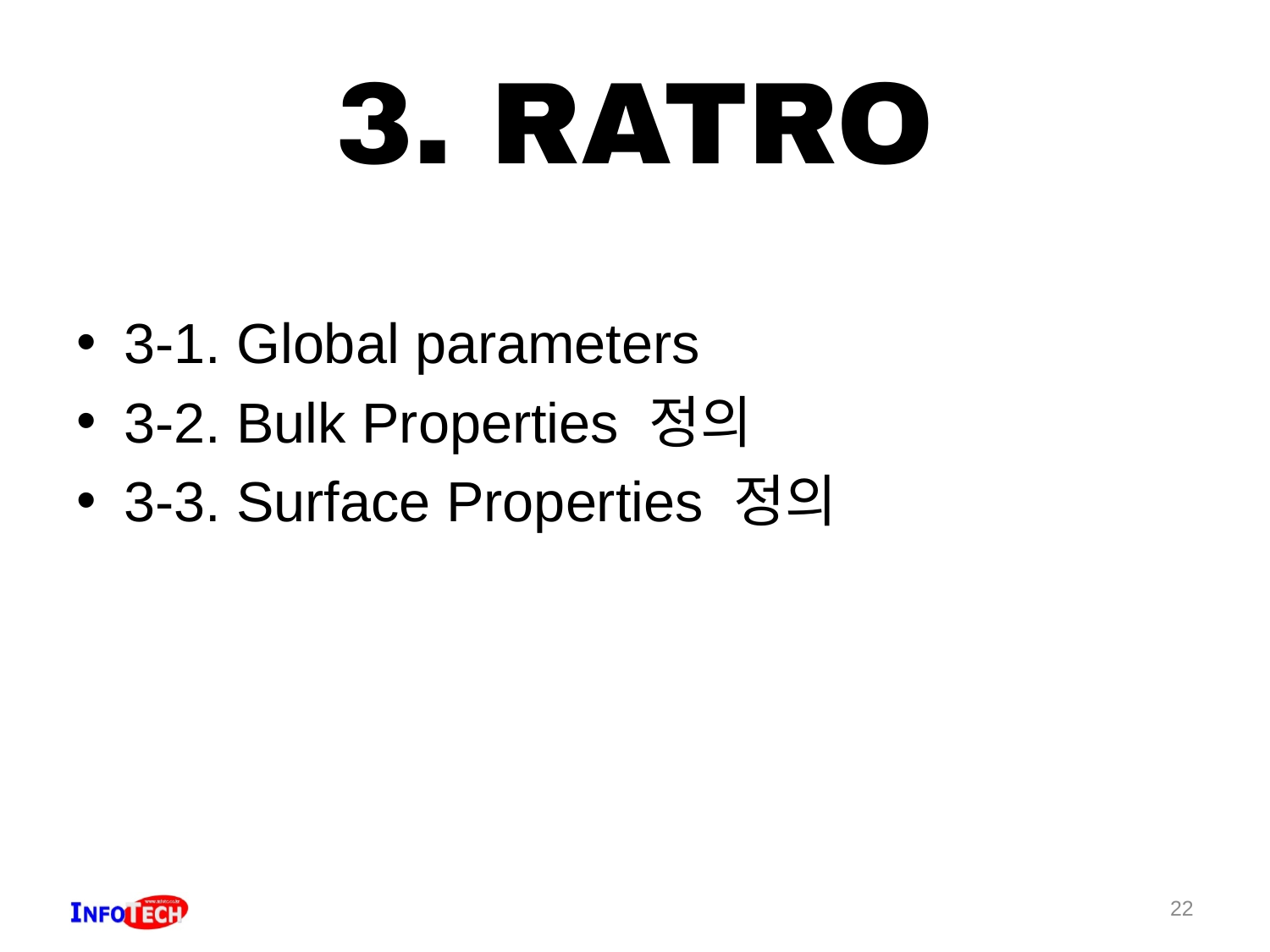

# 3. RATRO

3-1. Global parameters
3-2. Bulk Properties 정의
3-3. Surface Properties 정의
22